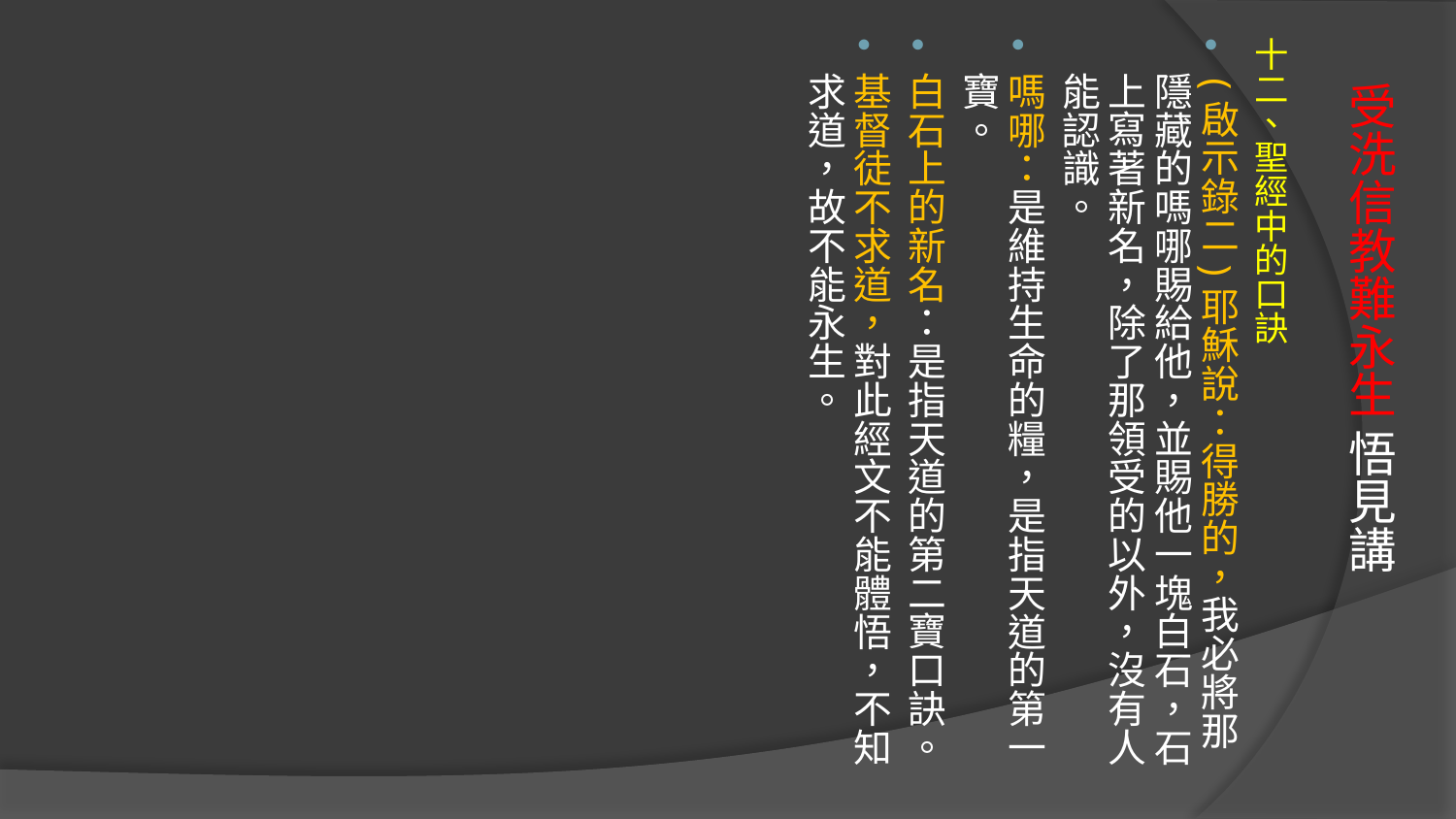

十二、聖經中的口訣
(啟示錄二)耶穌說：得勝的，我必將那隱藏的嗎哪賜給他，並賜他一塊白石，石上寫著新名，除了那領受的以外，沒有人能認識。
嗎哪：是維持生命的糧，是指天道的第一寶。
白石上的新名：是指天道的第二寶口訣。
基督徒不求道，對此經文不能體悟，不知求道，故不能永生。

# 受洗信教難永生 悟見講